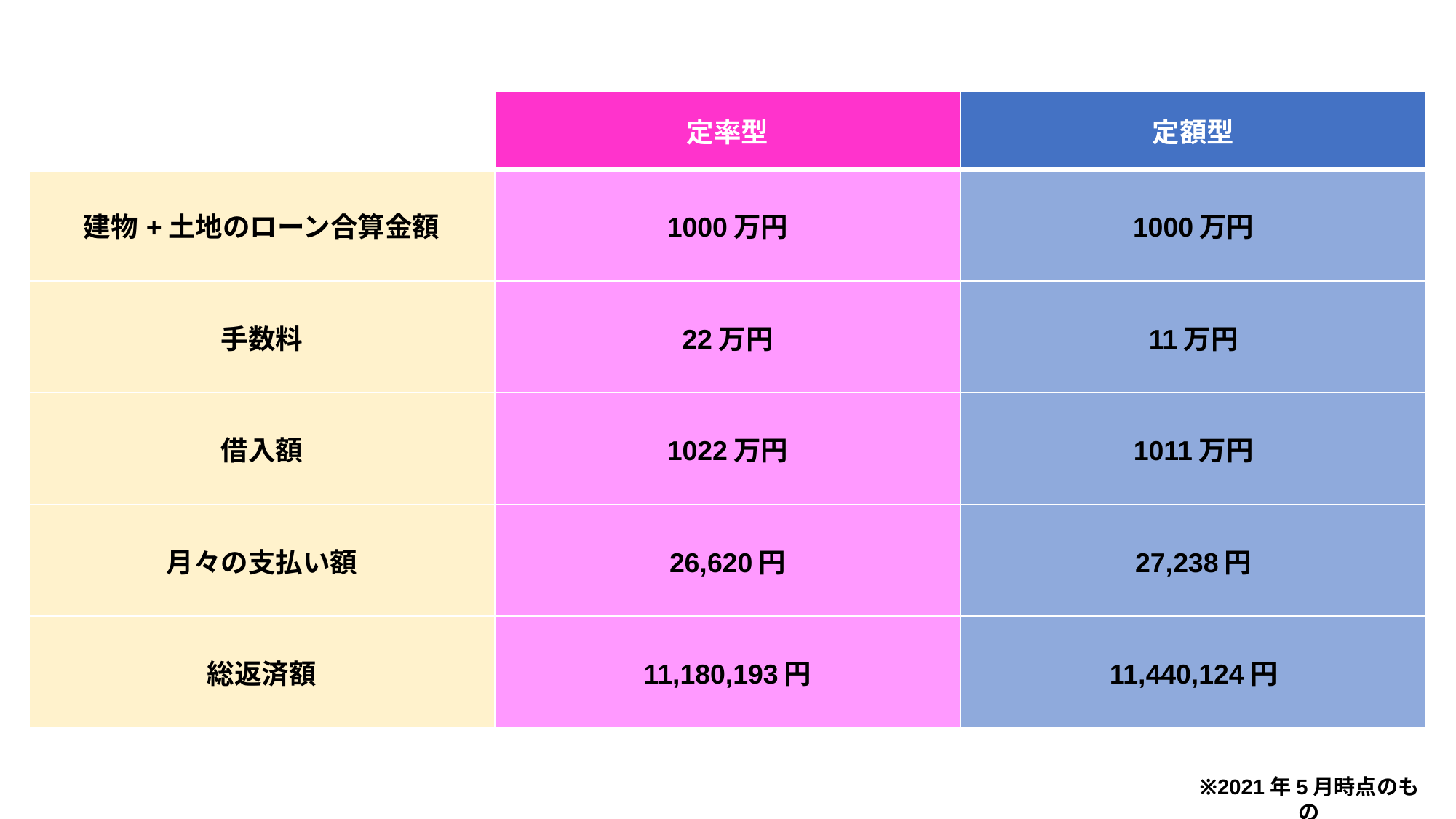

|  | 定率型 | 定額型 |
| --- | --- | --- |
| 建物+土地のローン合算金額 | 1000万円 | 1000万円 |
| 手数料 | 22万円 | 11万円 |
| 借入額 | 1022万円 | 1011万円 |
| 月々の支払い額 | 26,620円 | 27,238円 |
| 総返済額 | 11,180,193円 | 11,440,124円 |
※2021年5月時点のもの